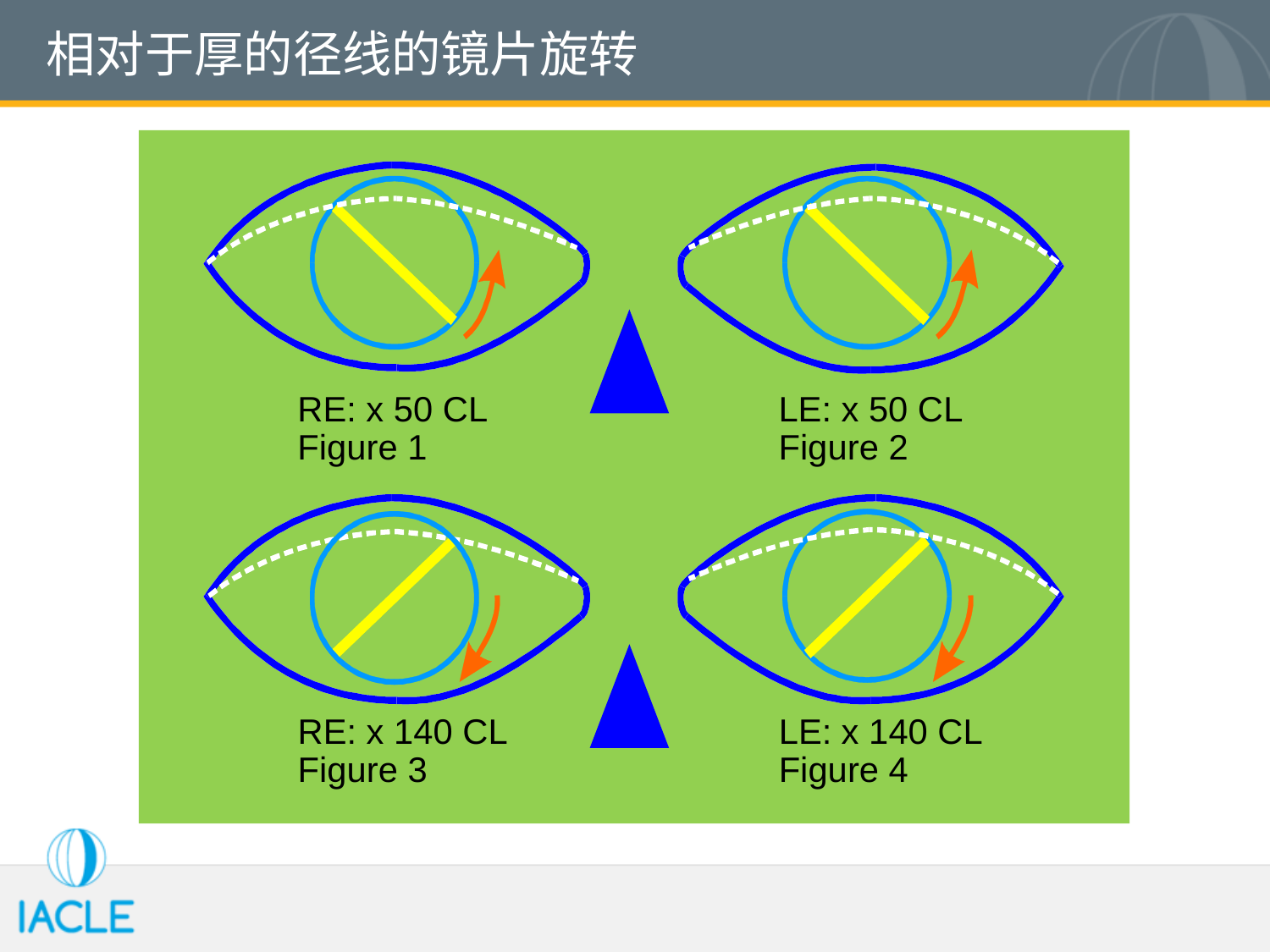

# 相对于厚的径线的镜片旋转

RE: x 50 CL
Figure 1
LE: x 50 CL
Figure 2

RE: x 140 CL
Figure 3
LE: x 140 CL
Figure 4